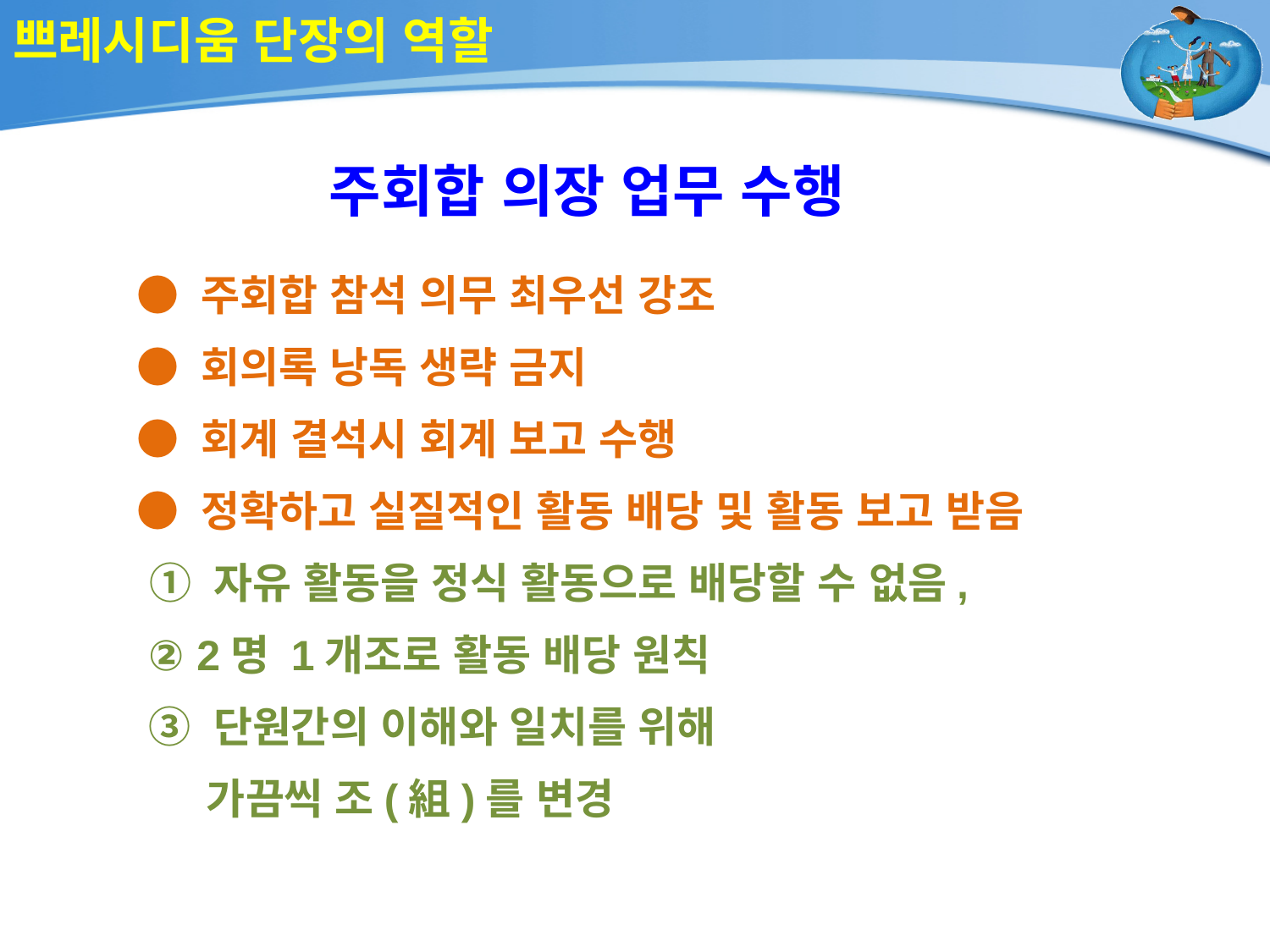

# 쁘레시디움 단장의 역할
주회합 의장 업무 수행
 ● 주회합 참석 의무 최우선 강조
 ● 회의록 낭독 생략 금지
 ● 회계 결석시 회계 보고 수행
 ● 정확하고 실질적인 활동 배당 및 활동 보고 받음
  ① 자유 활동을 정식 활동으로 배당할 수 없음,
  ② 2명 1개조로 활동 배당 원칙
  ③ 단원간의 이해와 일치를 위해
      가끔씩 조(組)를 변경